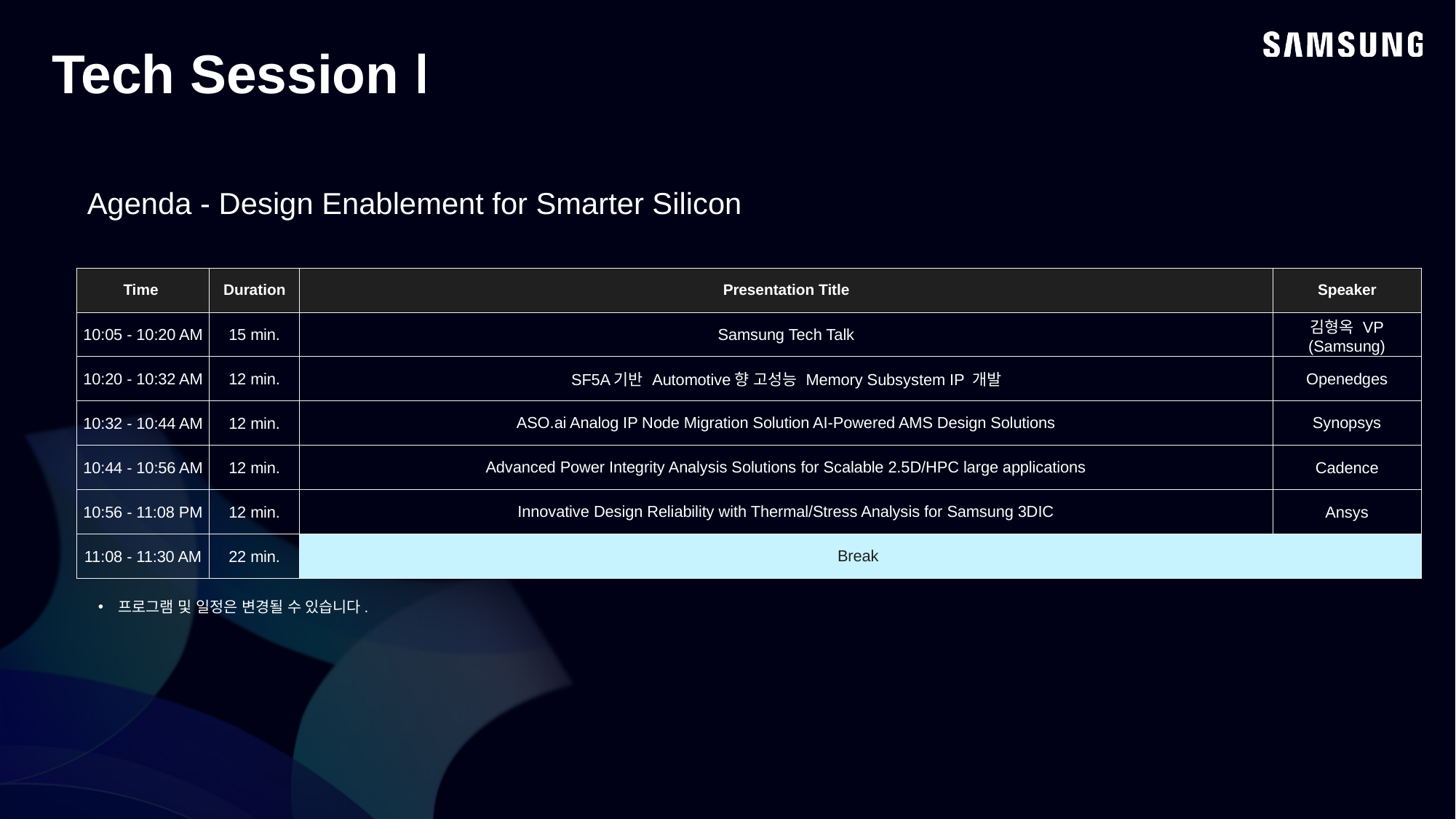

Tech Session ǀ
Agenda - Design Enablement for Smarter Silicon
| Time | Duration | Presentation Title | Speaker |
| --- | --- | --- | --- |
| 10:05 - 10:20 AM | 15 min. | Samsung Tech Talk | 김형옥 VP (Samsung) |
| 10:20 - 10:32 AM | 12 min. | SF5A기반 Automotive향 고성능 Memory Subsystem IP 개발 | Openedges |
| 10:32 - 10:44 AM | 12 min. | ASO.ai Analog IP Node Migration Solution AI-Powered AMS Design Solutions | Synopsys |
| 10:44 - 10:56 AM | 12 min. | Advanced Power Integrity Analysis Solutions for Scalable 2.5D/HPC large applications | Cadence |
| 10:56 - 11:08 PM | 12 min. | Innovative Design Reliability with Thermal/Stress Analysis for Samsung 3DIC | Ansys |
| 11:08 - 11:30 AM | 22 min. | Break |  |
프로그램 및 일정은 변경될 수 있습니다.